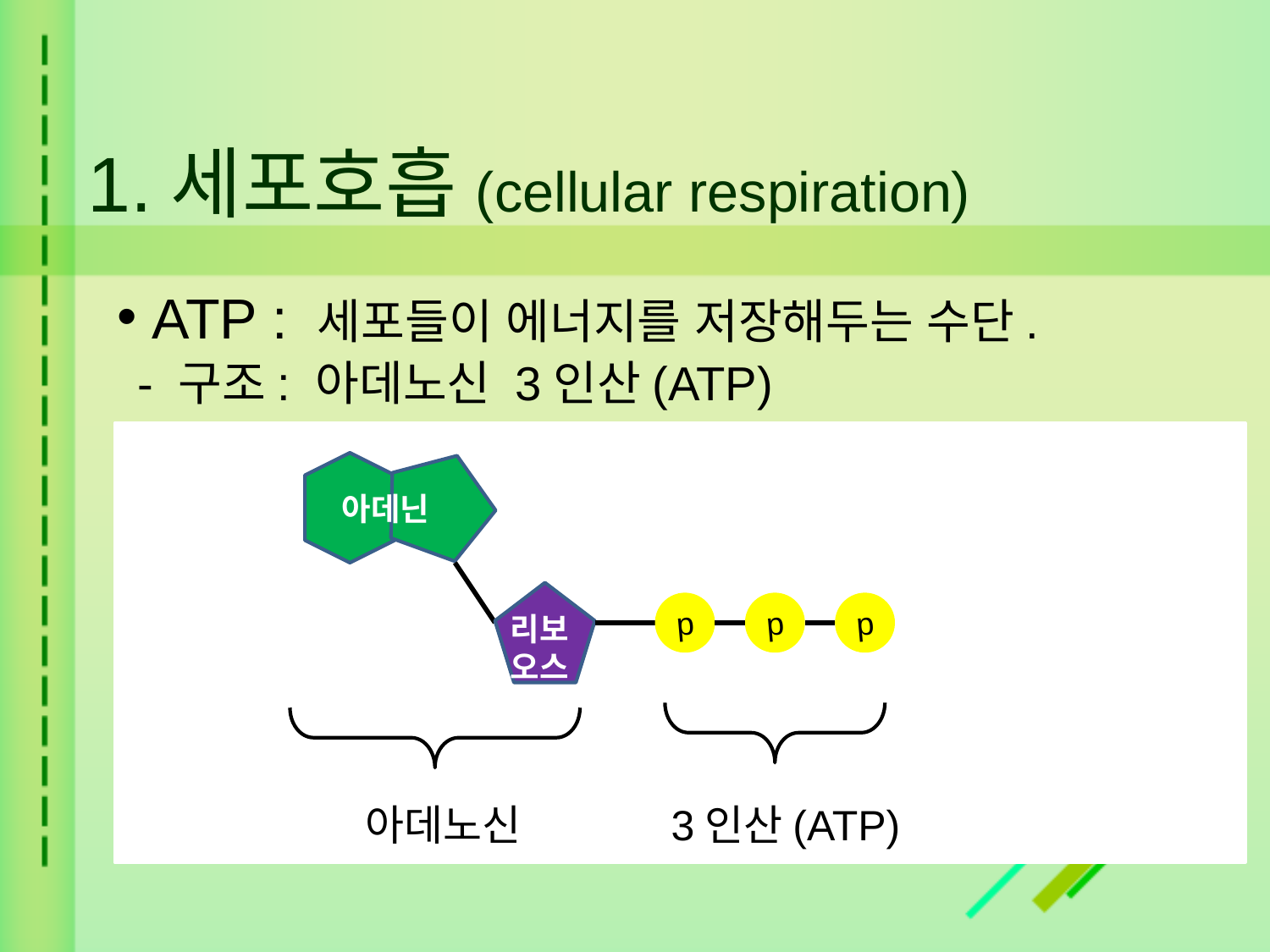

# 1.세포호흡(cellular respiration)
 ATP : 세포들이 에너지를 저장해두는 수단.
- 구조: 아데노신 3인산(ATP)

아데닌

p
p
p
리보
오스

아데노신
3인산(ATP)